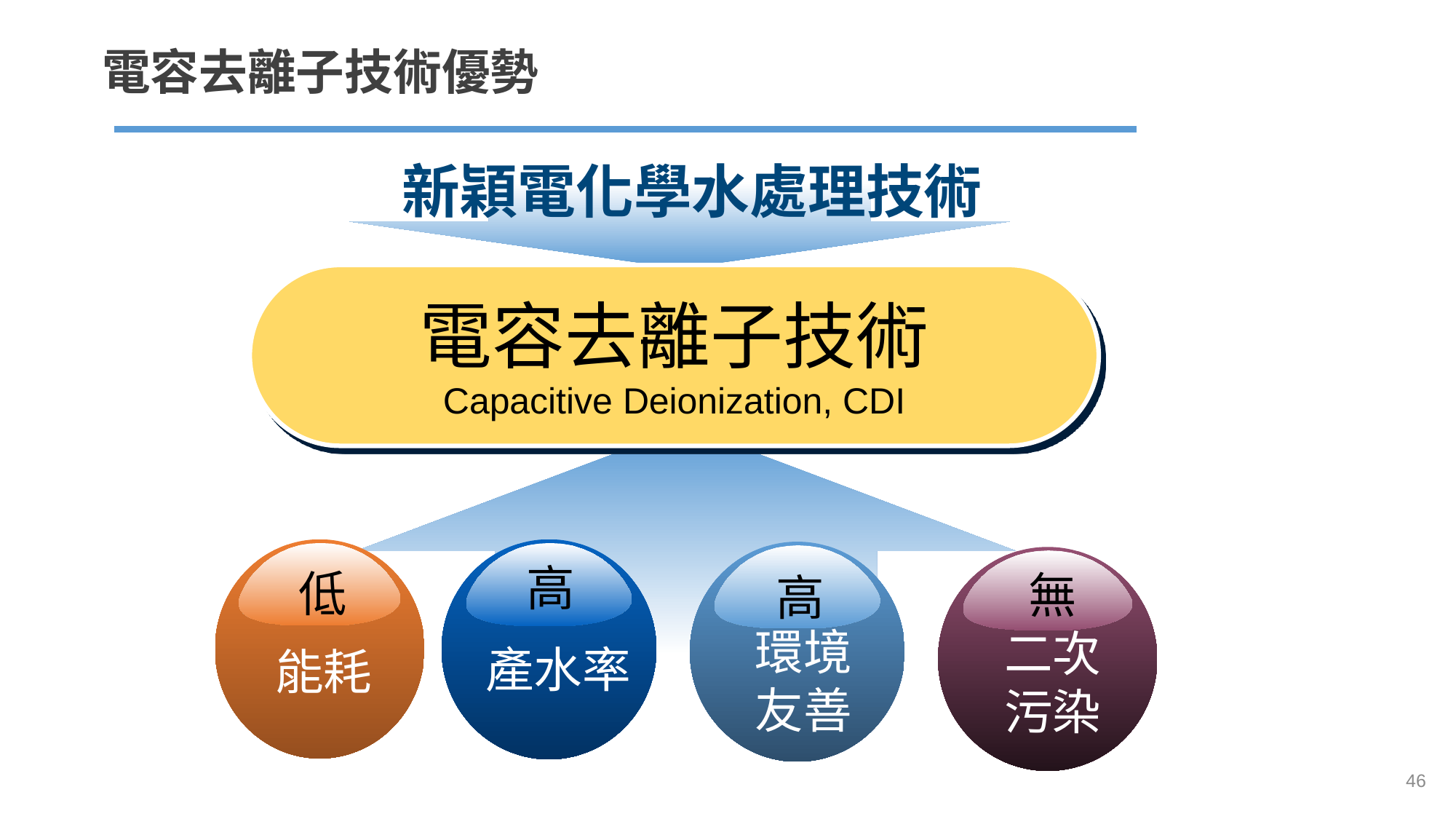

電容去離子技術優勢

新穎電化學水處理技術

電容去離子技術
Capacitive Deionization, CDI

低

高

高

無
二次
污染
環境
友善
產水率
能耗
46